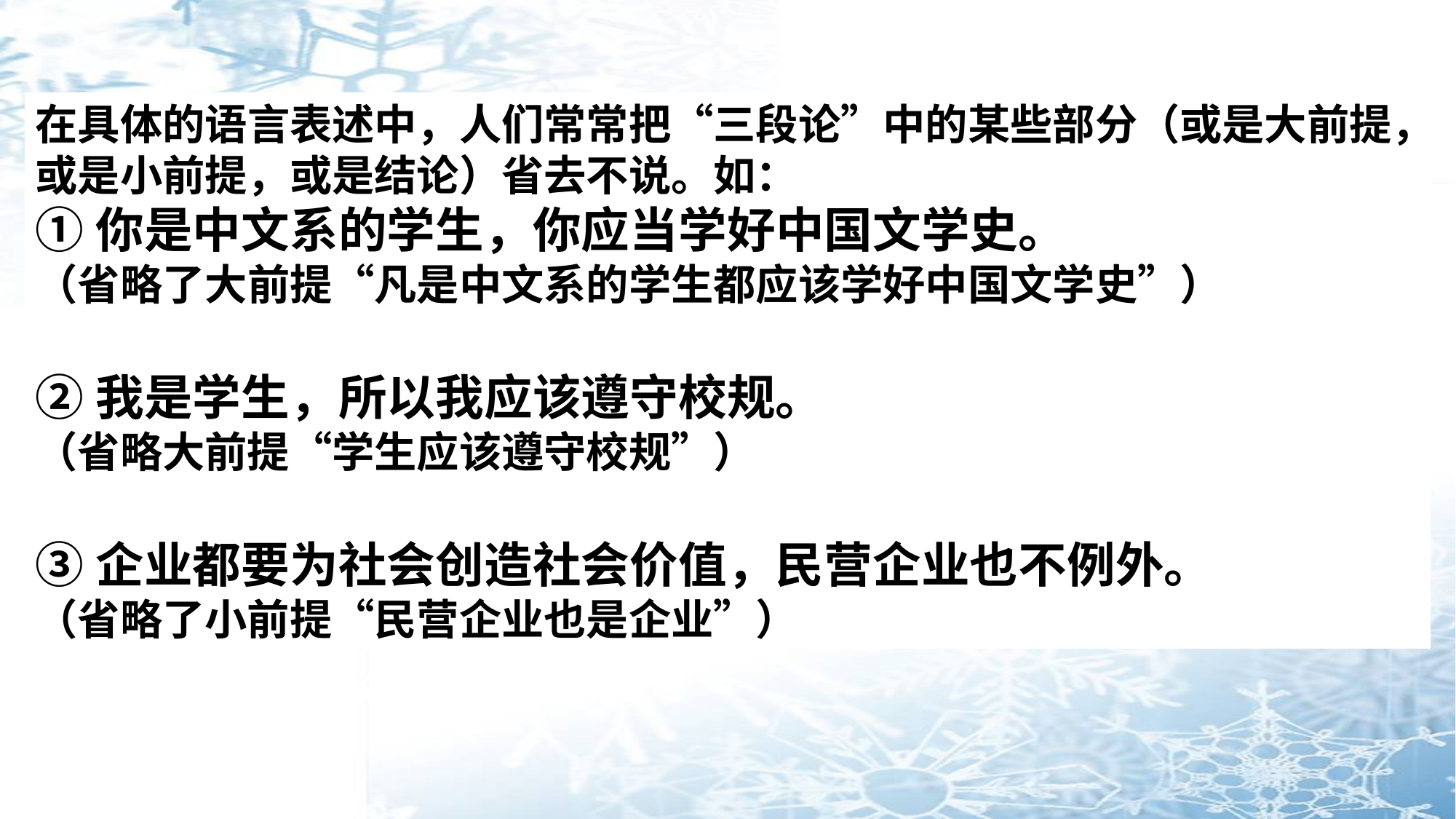

在具体的语言表述中，人们常常把“三段论”中的某些部分（或是大前提，或是小前提，或是结论）省去不说。如：
①你是中文系的学生，你应当学好中国文学史。
（省略了大前提“凡是中文系的学生都应该学好中国文学史”）

②我是学生，所以我应该遵守校规。
（省略大前提“学生应该遵守校规”）

③企业都要为社会创造社会价值，民营企业也不例外。
（省略了小前提“民营企业也是企业”）